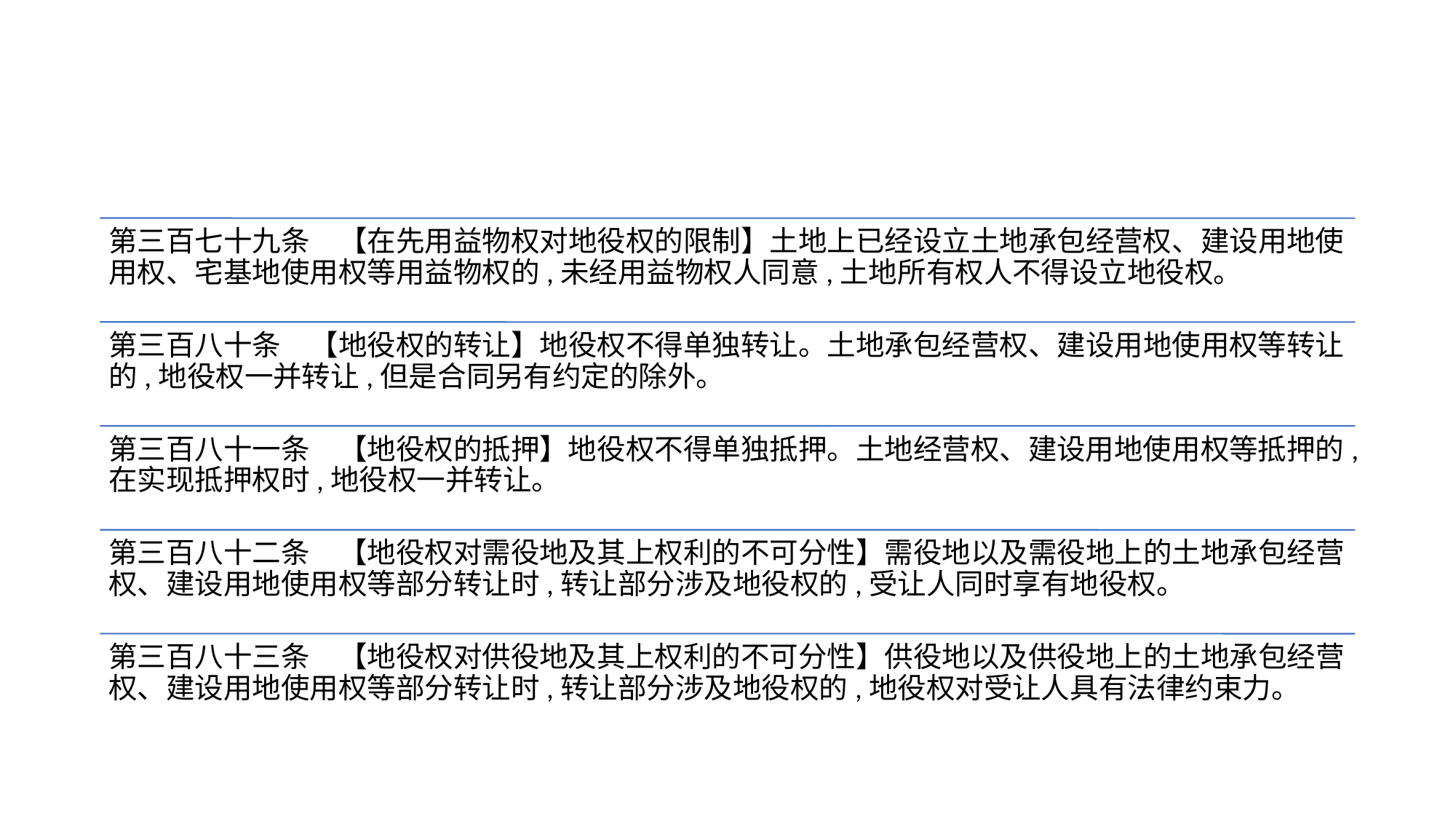

第三百七十九条　【在先用益物权对地役权的限制】土地上已经设立土地承包经营权、建设用地使用权、宅基地使用权等用益物权的,未经用益物权人同意,土地所有权人不得设立地役权。
第三百八十条　【地役权的转让】地役权不得单独转让。土地承包经营权、建设用地使用权等转让的,地役权一并转让,但是合同另有约定的除外。
第三百八十一条　【地役权的抵押】地役权不得单独抵押。土地经营权、建设用地使用权等抵押的,在实现抵押权时,地役权一并转让。
第三百八十二条　【地役权对需役地及其上权利的不可分性】需役地以及需役地上的土地承包经营权、建设用地使用权等部分转让时,转让部分涉及地役权的,受让人同时享有地役权。
第三百八十三条　【地役权对供役地及其上权利的不可分性】供役地以及供役地上的土地承包经营权、建设用地使用权等部分转让时,转让部分涉及地役权的,地役权对受让人具有法律约束力。